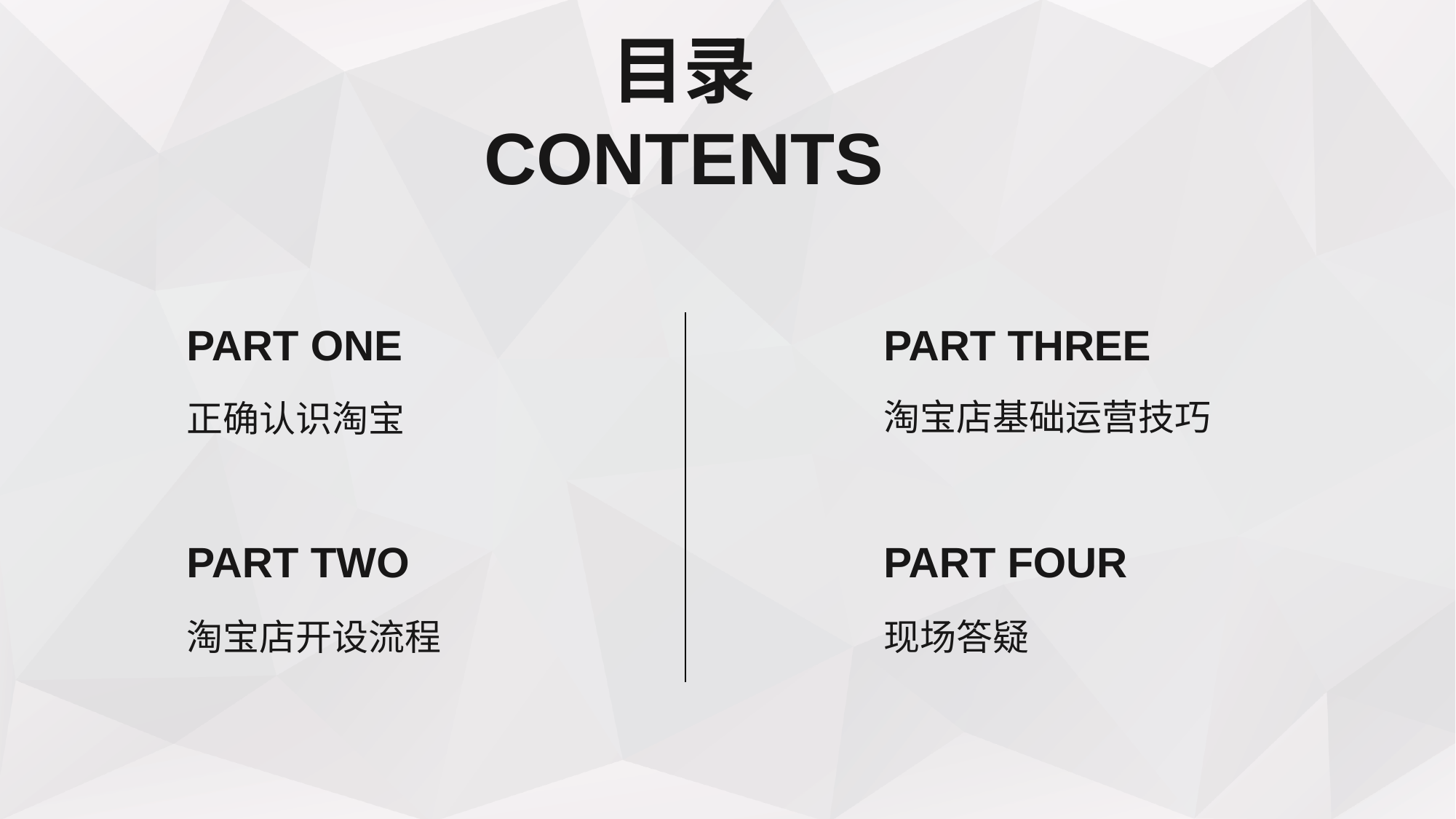

目录
CONTENTS
PART ONE
PART THREE
淘宝店基础运营技巧
正确认识淘宝
PART TWO
PART FOUR
淘宝店开设流程
现场答疑